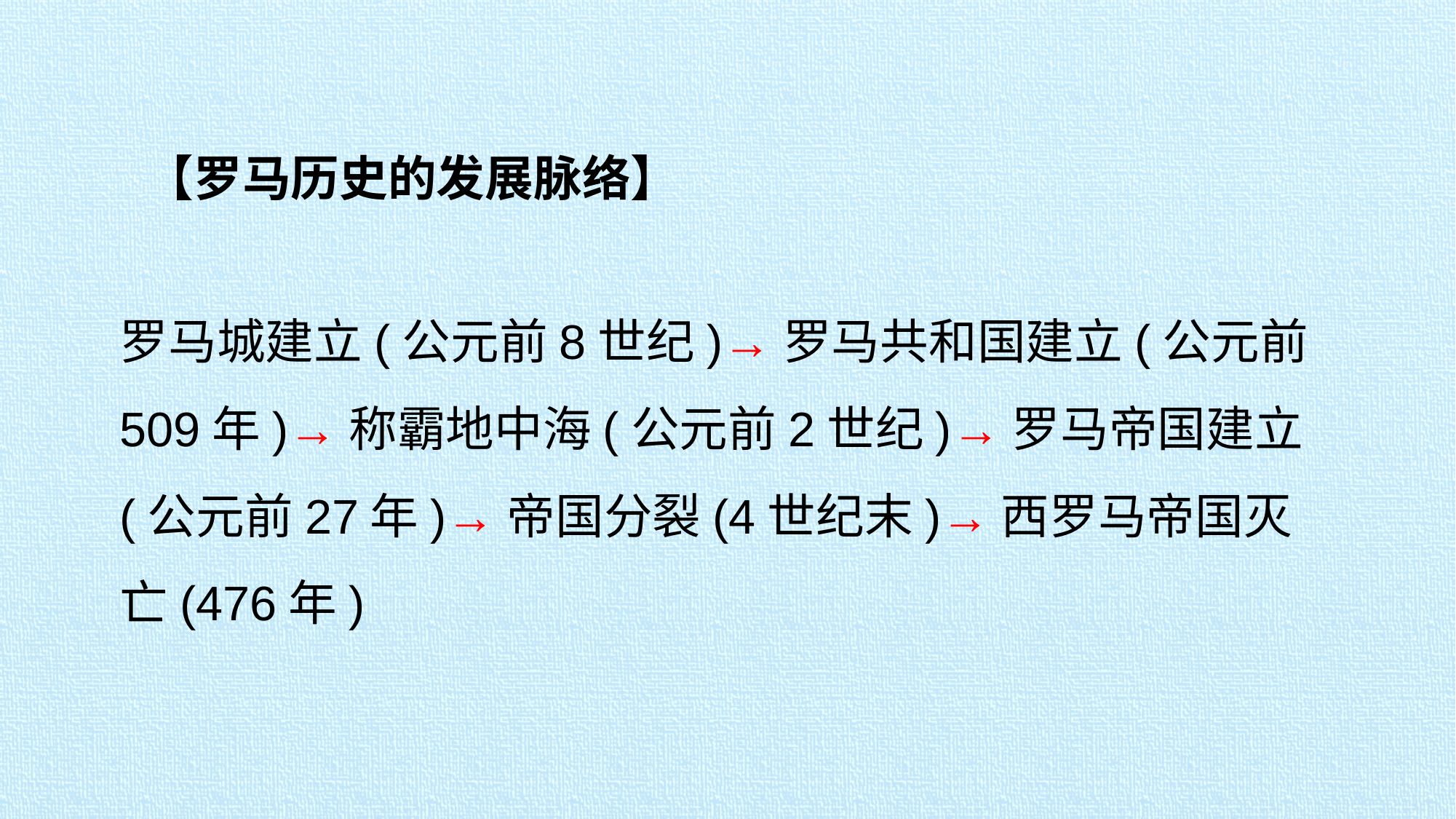

【罗马历史的发展脉络】
罗马城建立(公元前8世纪)→罗马共和国建立(公元前509年)→称霸地中海(公元前2世纪)→罗马帝国建立(公元前27年)→帝国分裂(4世纪末)→西罗马帝国灭亡(476年)